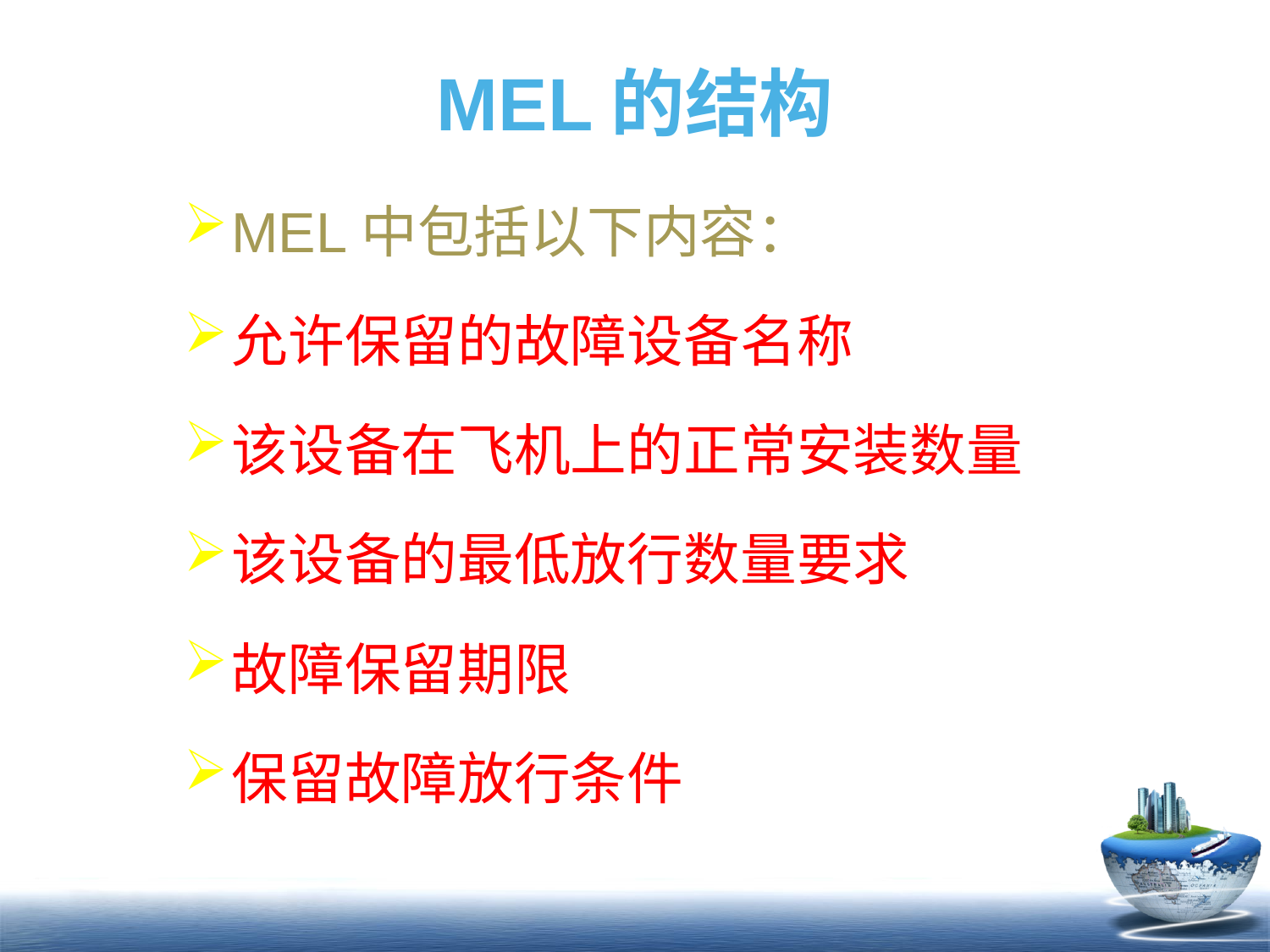

# MEL的结构
MEL中包括以下内容：
允许保留的故障设备名称
该设备在飞机上的正常安装数量
该设备的最低放行数量要求
故障保留期限
保留故障放行条件